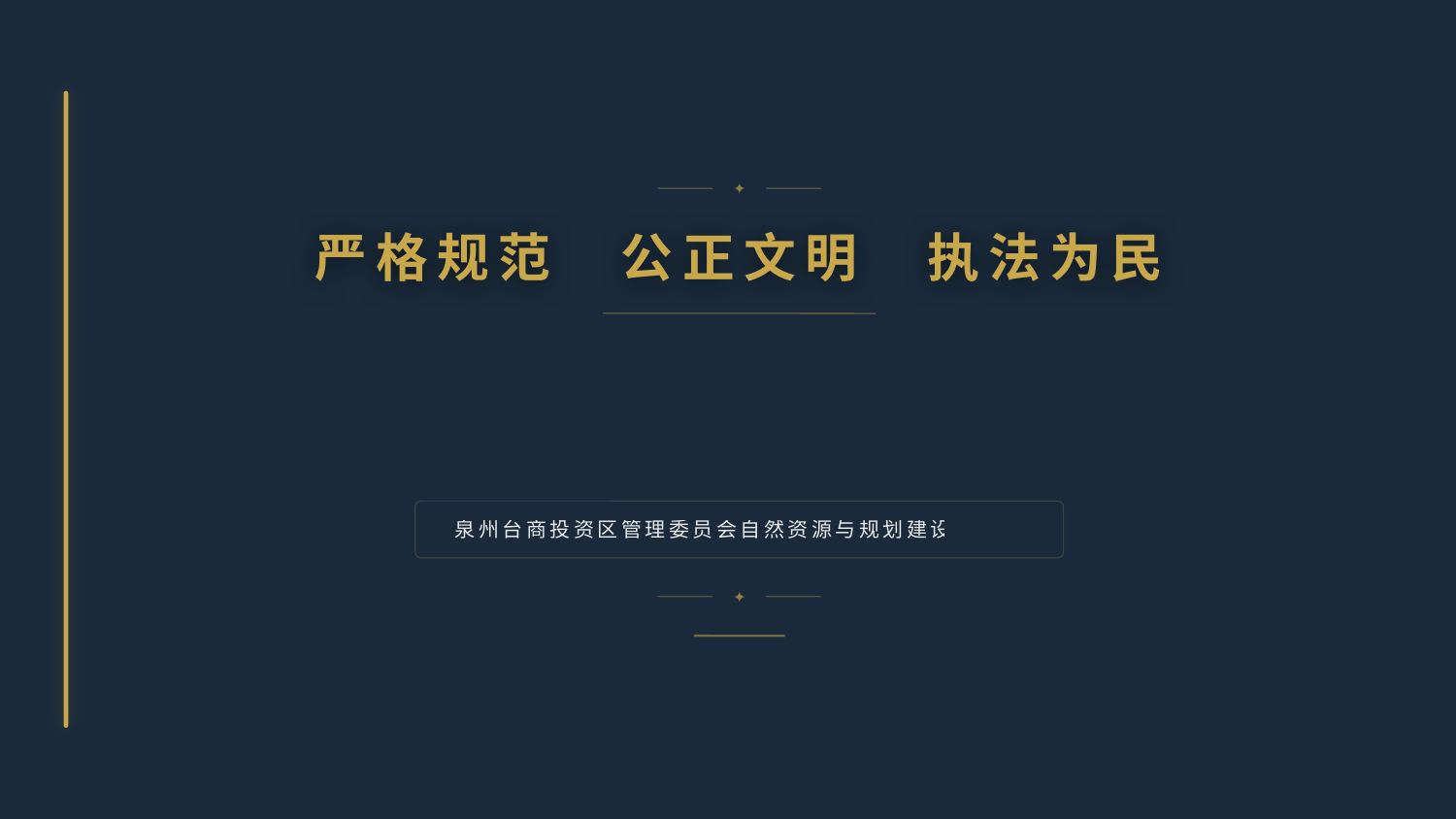

✦
严格规范 公正文明 执法为民

泉州台商投资区管理委员会自然资源与规划建设交通局
✦